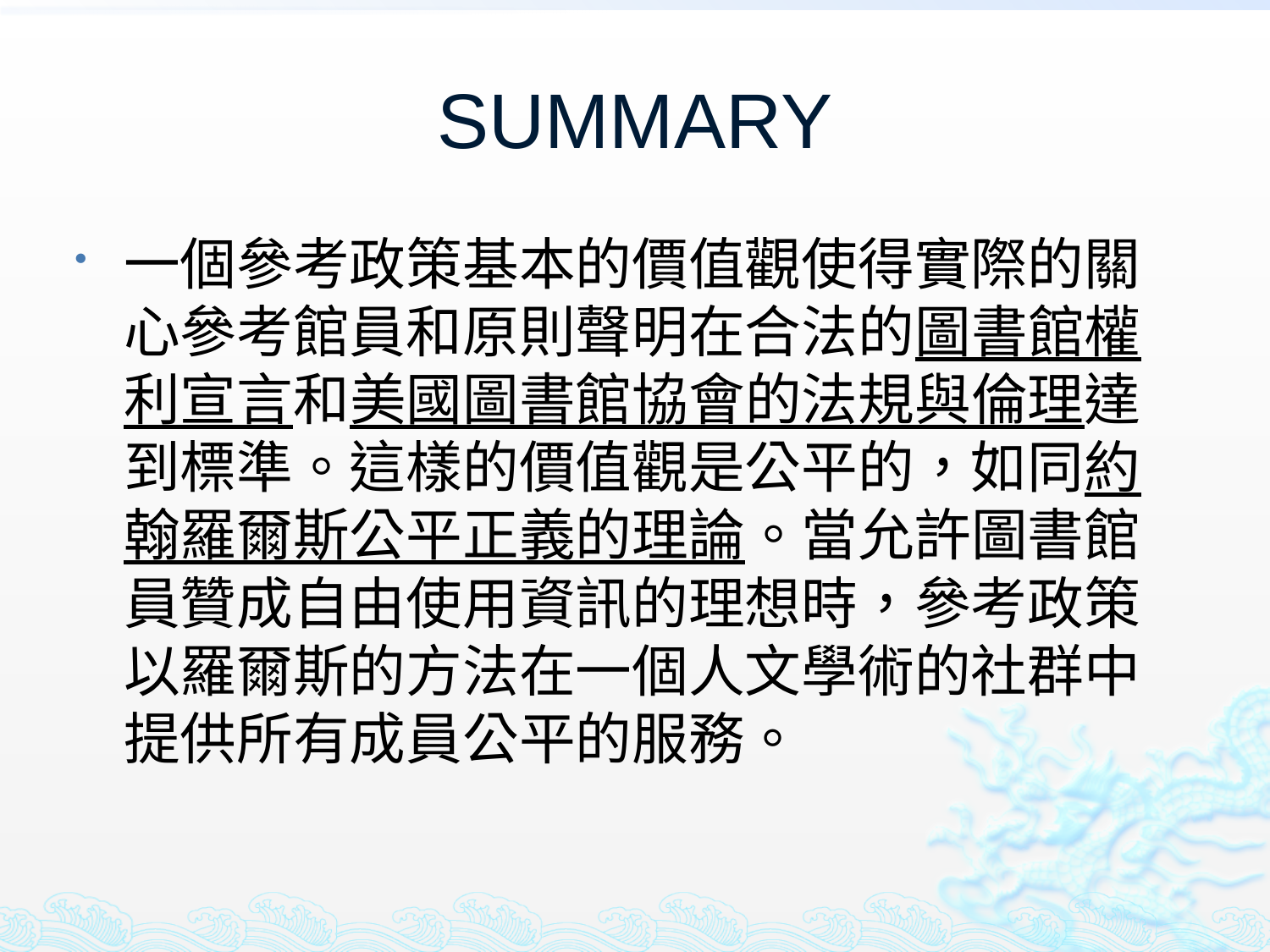

# SUMMARY
一個參考政策基本的價值觀使得實際的關心參考館員和原則聲明在合法的圖書館權利宣言和美國圖書館協會的法規與倫理達到標準。這樣的價值觀是公平的，如同約翰羅爾斯公平正義的理論。當允許圖書館員贊成自由使用資訊的理想時，參考政策以羅爾斯的方法在一個人文學術的社群中提供所有成員公平的服務。